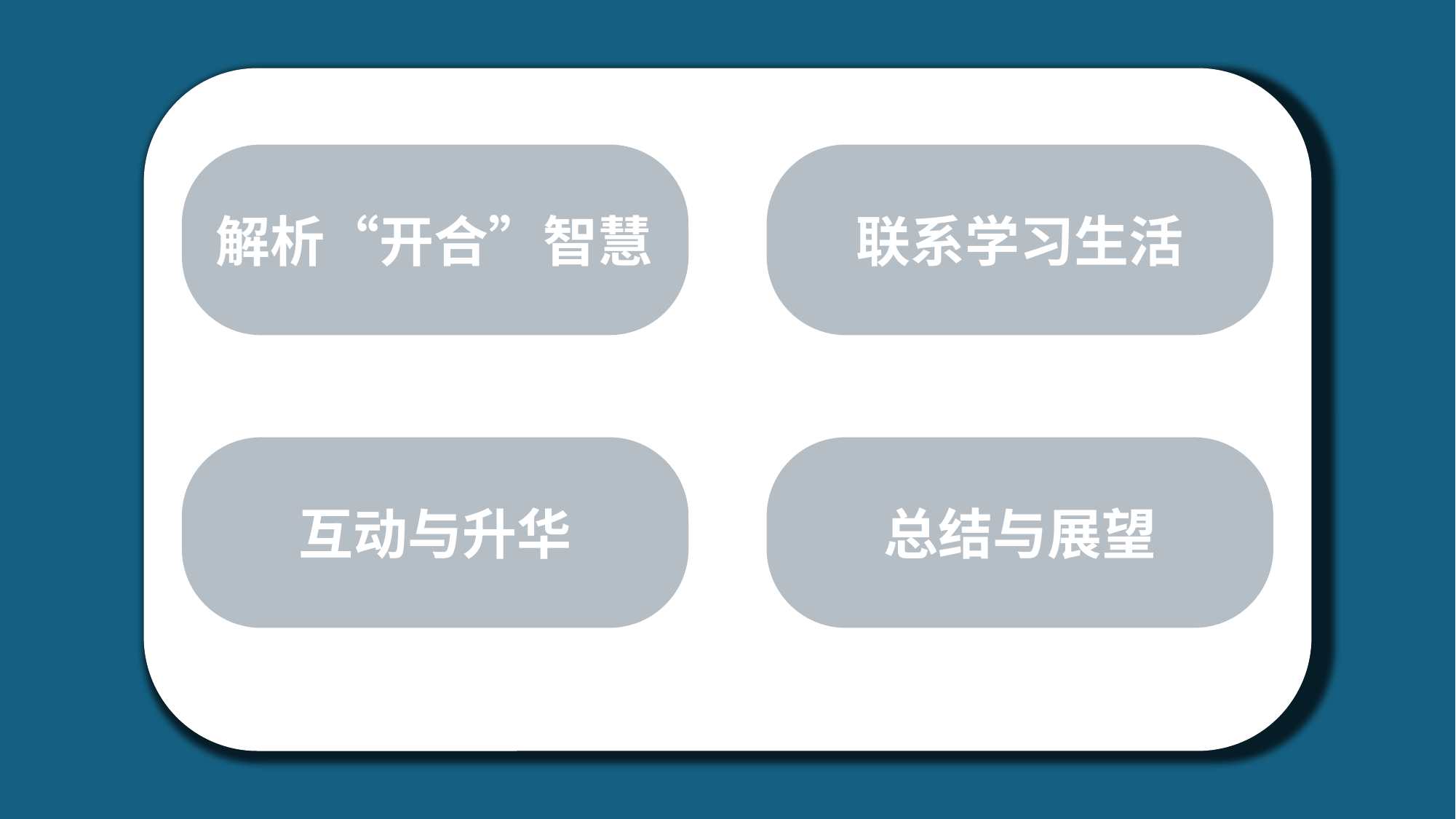

# 开合智慧

联系学习生活
解析“开合”智慧
总结与展望
互动与升华
把握人生开合节奏，谱写青春非凡篇章
学习刘德华华为发布会演讲精神

高二（14）班